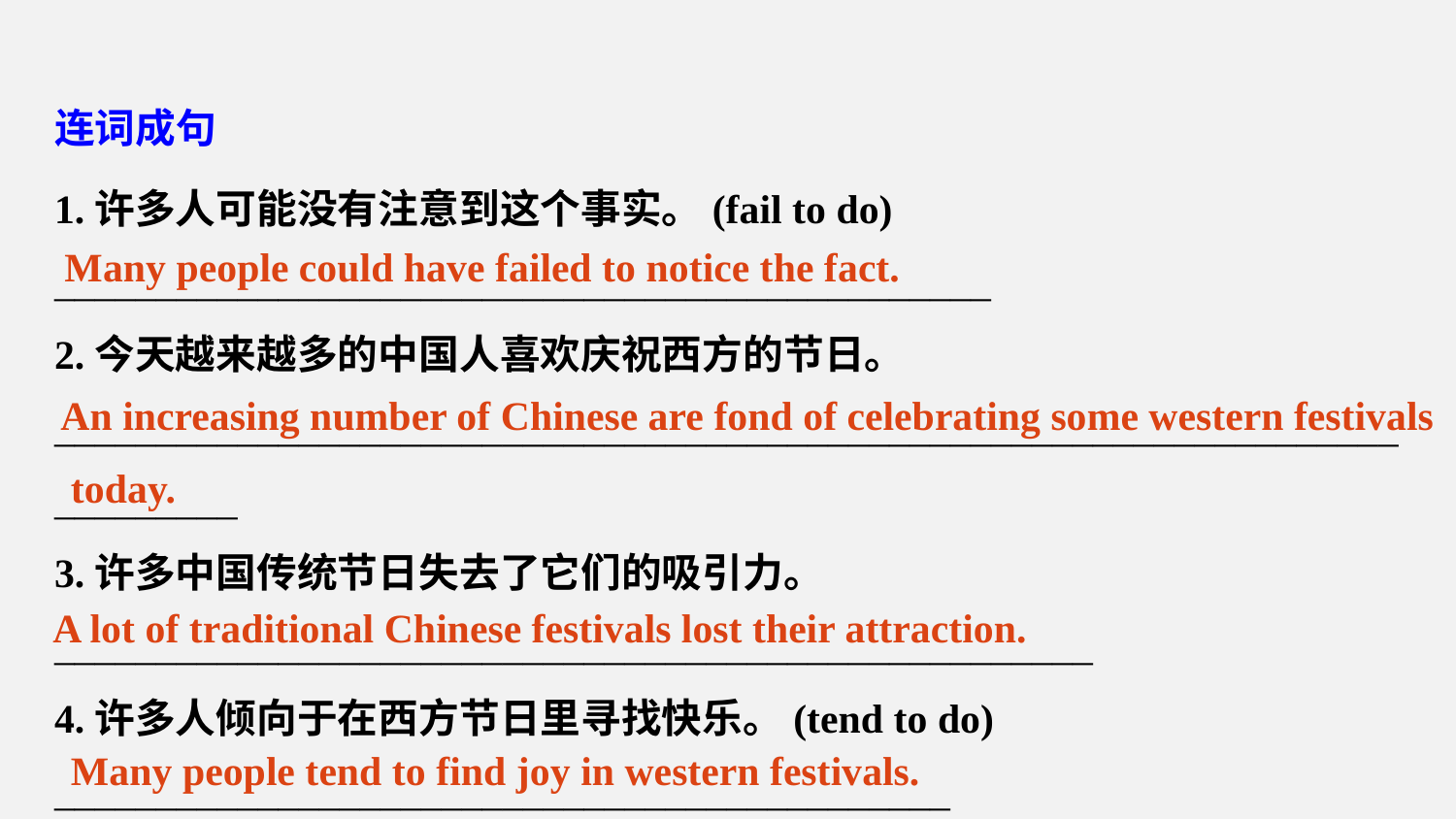

连词成句
1.许多人可能没有注意到这个事实。(fail to do)
______________________________________________
2.今天越来越多的中国人喜欢庆祝西方的节日。
___________________________________________________________________________
3.许多中国传统节日失去了它们的吸引力。
___________________________________________________
4.许多人倾向于在西方节日里寻找快乐。(tend to do)
____________________________________________
Many people could have failed to notice the fact.
An increasing number of Chinese are fond of celebrating some western festivals
 today.
A lot of traditional Chinese festivals lost their attraction.
Many people tend to find joy in western festivals.